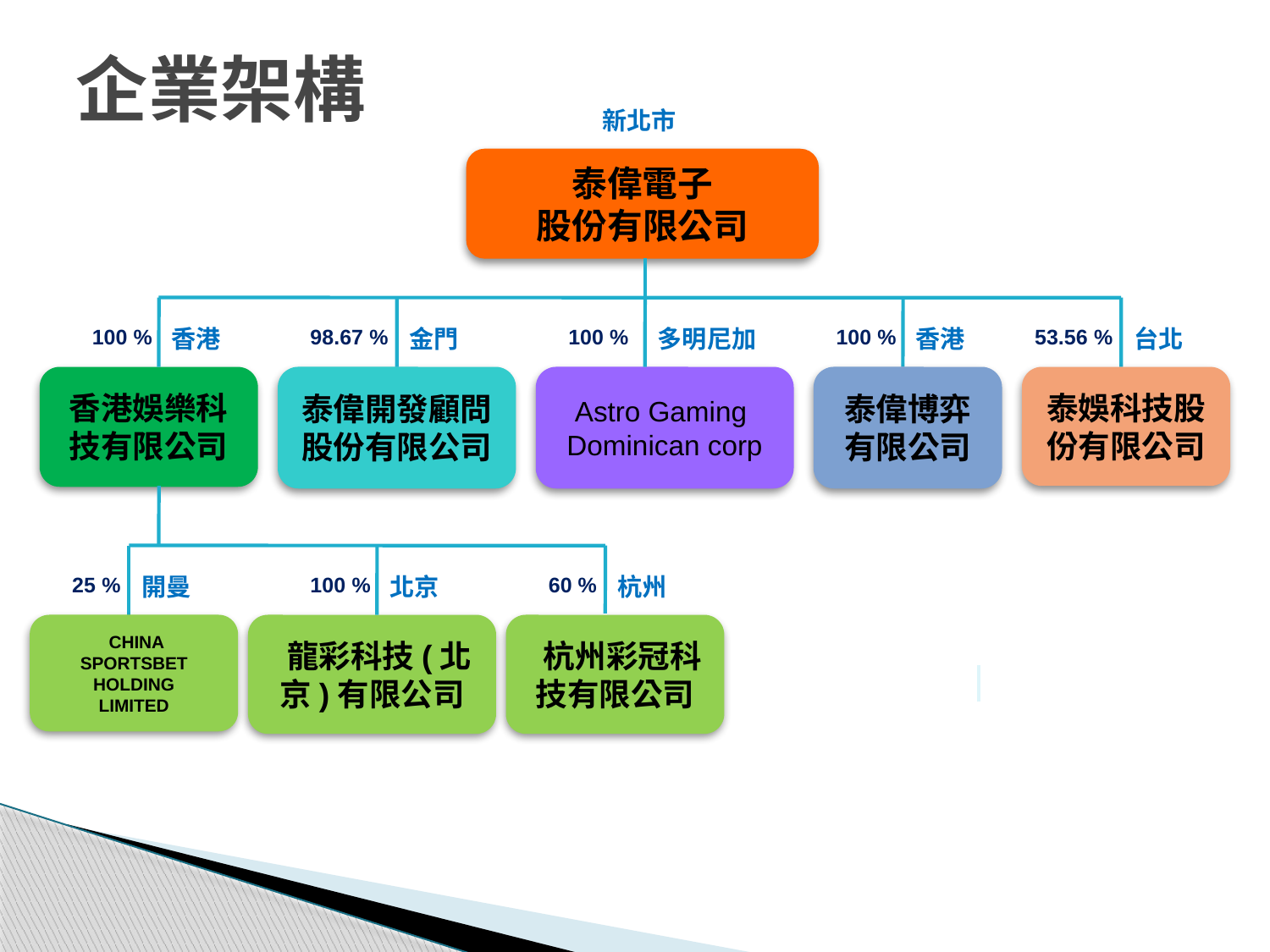

企業架構
新北市
泰偉電子
股份有限公司
100 %
香港
98.67 %
金門
100 %
多明尼加
100 %
香港
53.56 %
台北
香港娛樂科技有限公司
泰偉開發顧問
股份有限公司
Astro Gaming
Dominican corp
泰偉博弈有限公司
泰娛科技股份有限公司
25 %
開曼
100 %
北京
60 %
杭州
 CHINA SPORTSBET HOLDING
LIMITED
 龍彩科技(北京)有限公司
 杭州彩冠科技有限公司